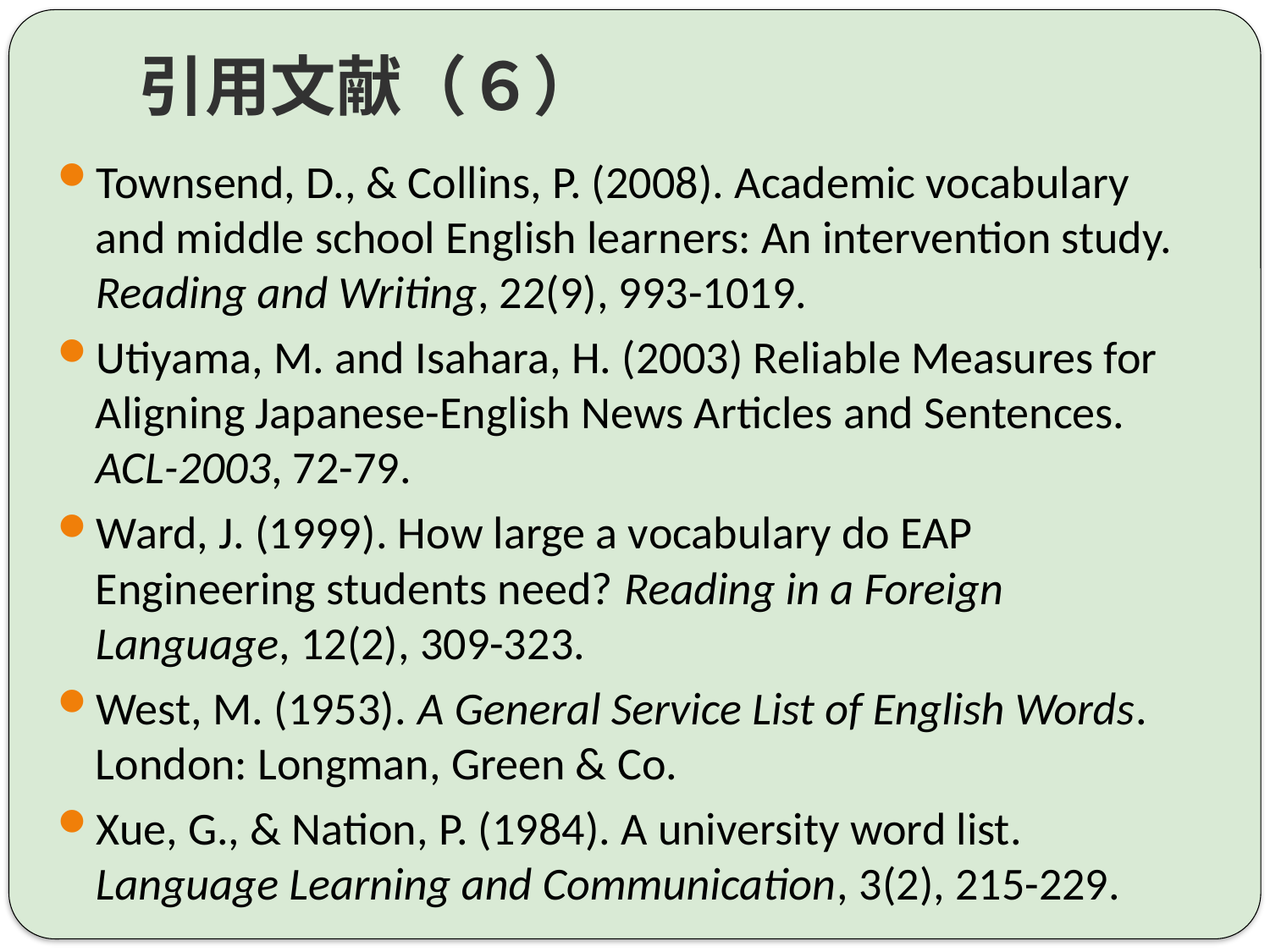

# 引用文献（６）
Townsend, D., & Collins, P. (2008). Academic vocabulary and middle school English learners: An intervention study. Reading and Writing, 22(9), 993-1019.
Utiyama, M. and Isahara, H. (2003) Reliable Measures for Aligning Japanese-English News Articles and Sentences. ACL-2003, 72-79.
Ward, J. (1999). How large a vocabulary do EAP Engineering students need? Reading in a Foreign Language, 12(2), 309-323.
West, M. (1953). A General Service List of English Words. London: Longman, Green & Co.
Xue, G., & Nation, P. (1984). A university word list. Language Learning and Communication, 3(2), 215-229.